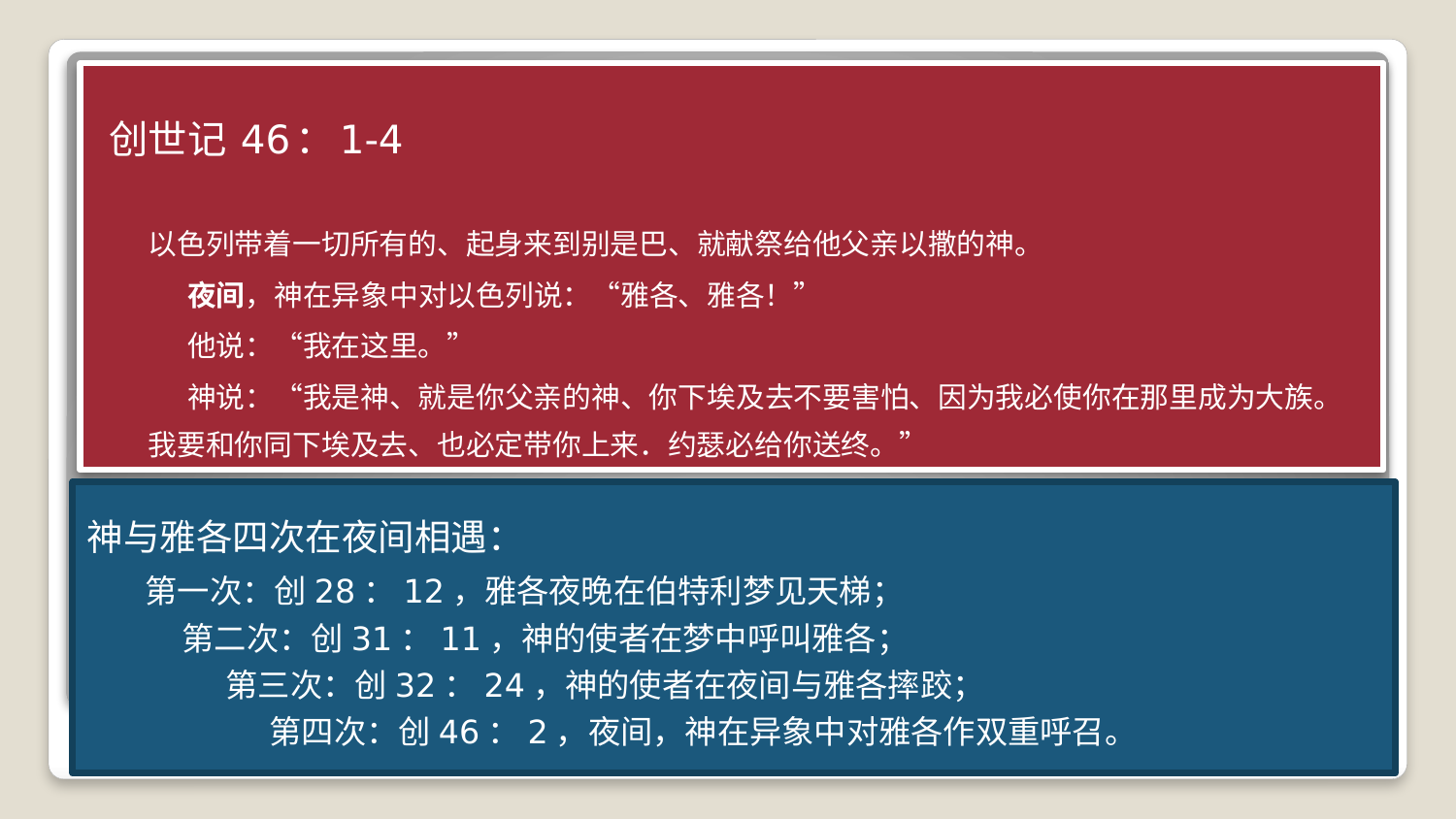

创世记 46：1-4
以色列带着一切所有的、起身来到别是巴、就献祭给他父亲以撒的神。
夜间，神在异象中对以色列说：“雅各、雅各！”
他说：“我在这里。”
神说：“我是神、就是你父亲的神、你下埃及去不要害怕、因为我必使你在那里成为大族。我要和你同下埃及去、也必定带你上来．约瑟必给你送终。”
神与雅各四次在夜间相遇：
      第一次：创28：12，雅各夜晚在伯特利梦见天梯；
            第二次：创31：11，神的使者在梦中呼叫雅各；
                  第三次：创32：24，神的使者在夜间与雅各摔跤；
                        第四次：创46：2，夜间，神在异象中对雅各作双重呼召。